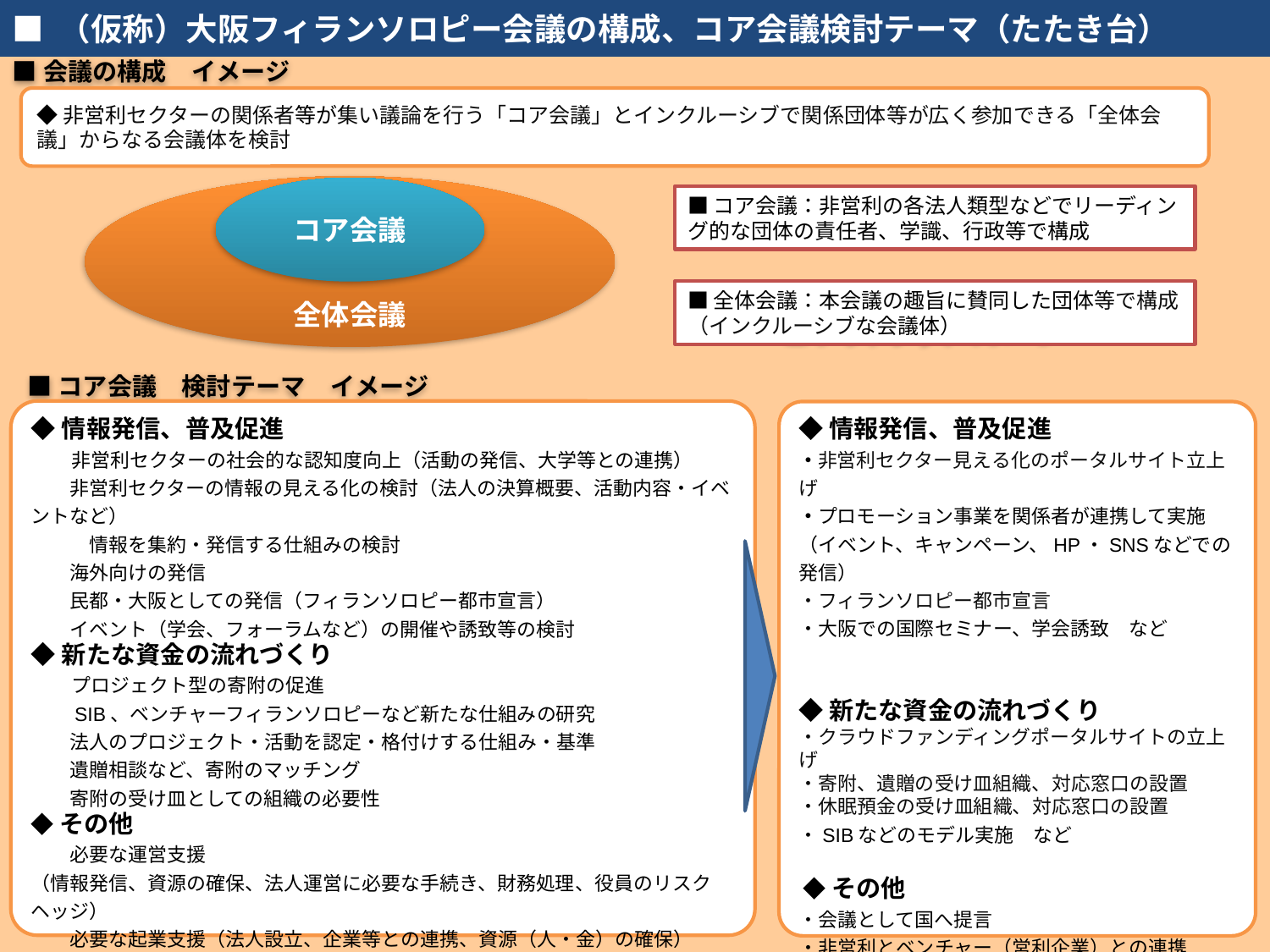

■ （仮称）大阪フィランソロピー会議の構成、コア会議検討テーマ（たたき台）
■会議の構成　イメージ
◆非営利セクターの関係者等が集い議論を行う「コア会議」とインクルーシブで関係団体等が広く参加できる「全体会議」からなる会議体を検討

全体会議
コア会議
■コア会議：非営利の各法人類型などでリーディング的な団体の責任者、学識、行政等で構成
■全体会議：本会議の趣旨に賛同した団体等で構成（インクルーシブな会議体）
■アウトプットイメージ
■コア会議　検討テーマ　イメージ
◆情報発信、普及促進
　　非営利セクターの社会的な認知度向上（活動の発信、大学等との連携）
　　非営利セクターの情報の見える化の検討（法人の決算概要、活動内容・イベントなど）
　　　情報を集約・発信する仕組みの検討
　　海外向けの発信
　　民都・大阪としての発信（フィランソロピー都市宣言）
　　イベント（学会、フォーラムなど）の開催や誘致等の検討
◆新たな資金の流れづくり
　　プロジェクト型の寄附の促進
　　SIB、ベンチャーフィランソロピーなど新たな仕組みの研究
　　法人のプロジェクト・活動を認定・格付けする仕組み・基準
　　遺贈相談など、寄附のマッチング
　　寄附の受け皿としての組織の必要性
◆その他
　　必要な運営支援
（情報発信、資源の確保、法人運営に必要な手続き、財務処理、役員のリスクヘッジ）
　　必要な起業支援（法人設立、企業等との連携、資源（人・金）の確保）
　　必要な制度改正・規制緩和

◆情報発信、普及促進
・非営利セクター見える化のポータルサイト立上げ
・プロモーション事業を関係者が連携して実施
（イベント、キャンペーン、HP・SNSなどでの発信）
・フィランソロピー都市宣言
・大阪での国際セミナー、学会誘致　など

◆新たな資金の流れづくり
・クラウドファンディングポータルサイトの立上げ
・寄附、遺贈の受け皿組織、対応窓口の設置
・休眠預金の受け皿組織、対応窓口の設置
・SIBなどのモデル実施　など

 ◆その他
・会議として国へ提言
・非営利とベンチャー（営利企業）との連携
・経営支援人材と非営利のマッチング　など